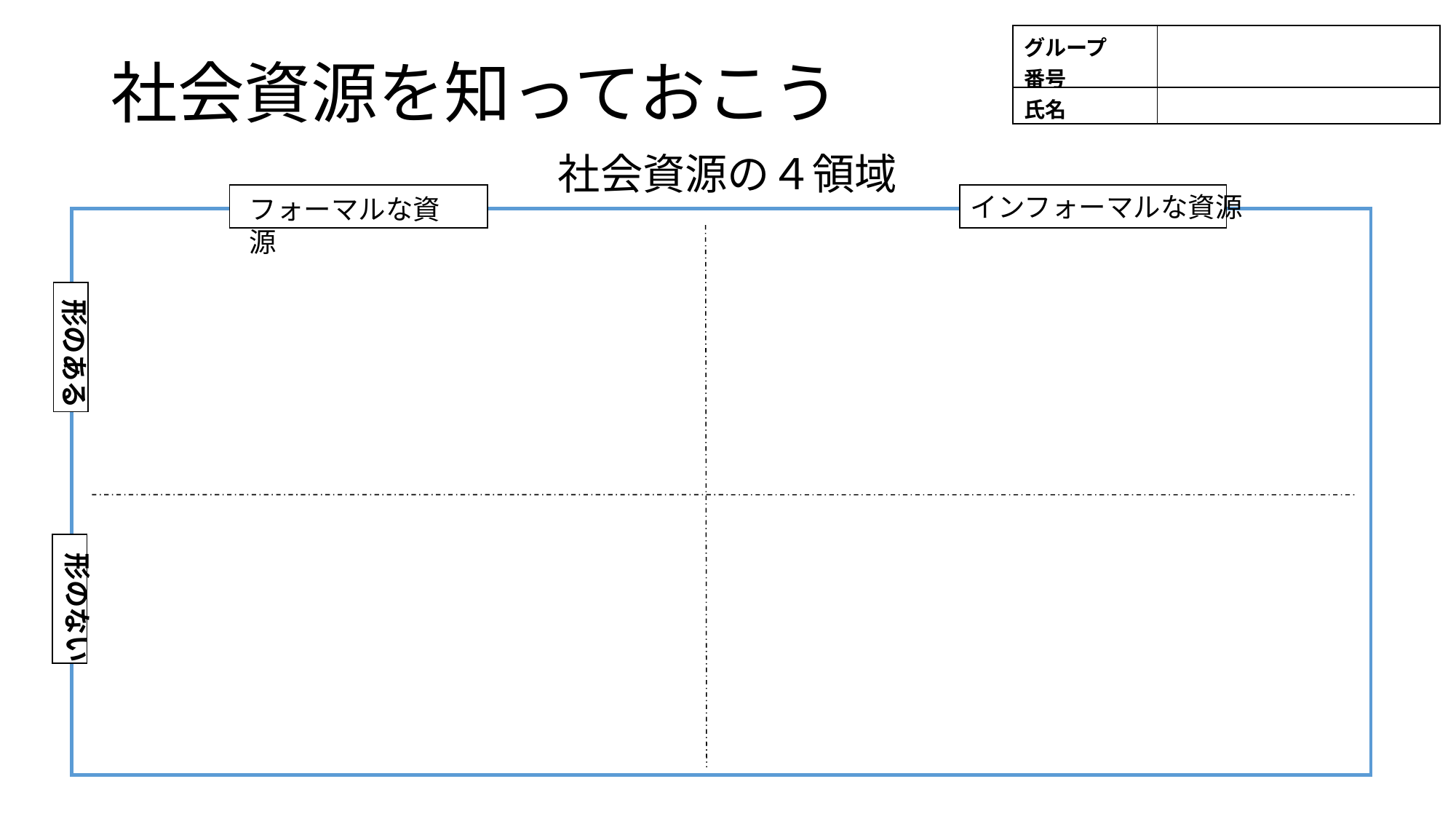

| グループ 番号 |  |
| --- | --- |
| 氏名 |  |
# 社会資源を知っておこう
社会資源の４領域

インフォーマルな資源
フォーマルな資源

形のある

形のない